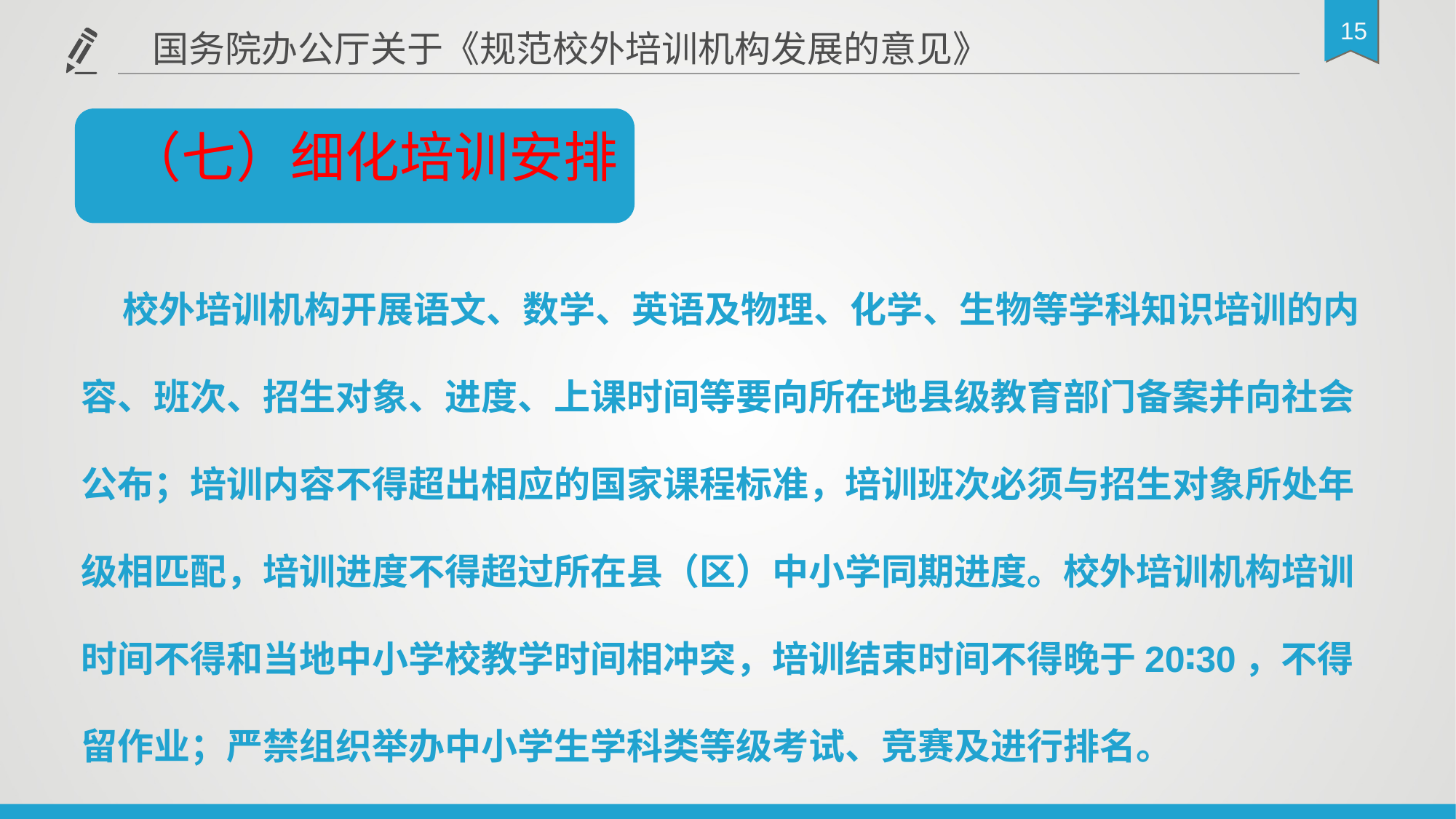

国务院办公厅关于《规范校外培训机构发展的意见》

（七）细化培训安排
    校外培训机构开展语文、数学、英语及物理、化学、生物等学科知识培训的内容、班次、招生对象、进度、上课时间等要向所在地县级教育部门备案并向社会公布；培训内容不得超出相应的国家课程标准，培训班次必须与招生对象所处年级相匹配，培训进度不得超过所在县（区）中小学同期进度。校外培训机构培训时间不得和当地中小学校教学时间相冲突，培训结束时间不得晚于20∶30，不得留作业；严禁组织举办中小学生学科类等级考试、竞赛及进行排名。